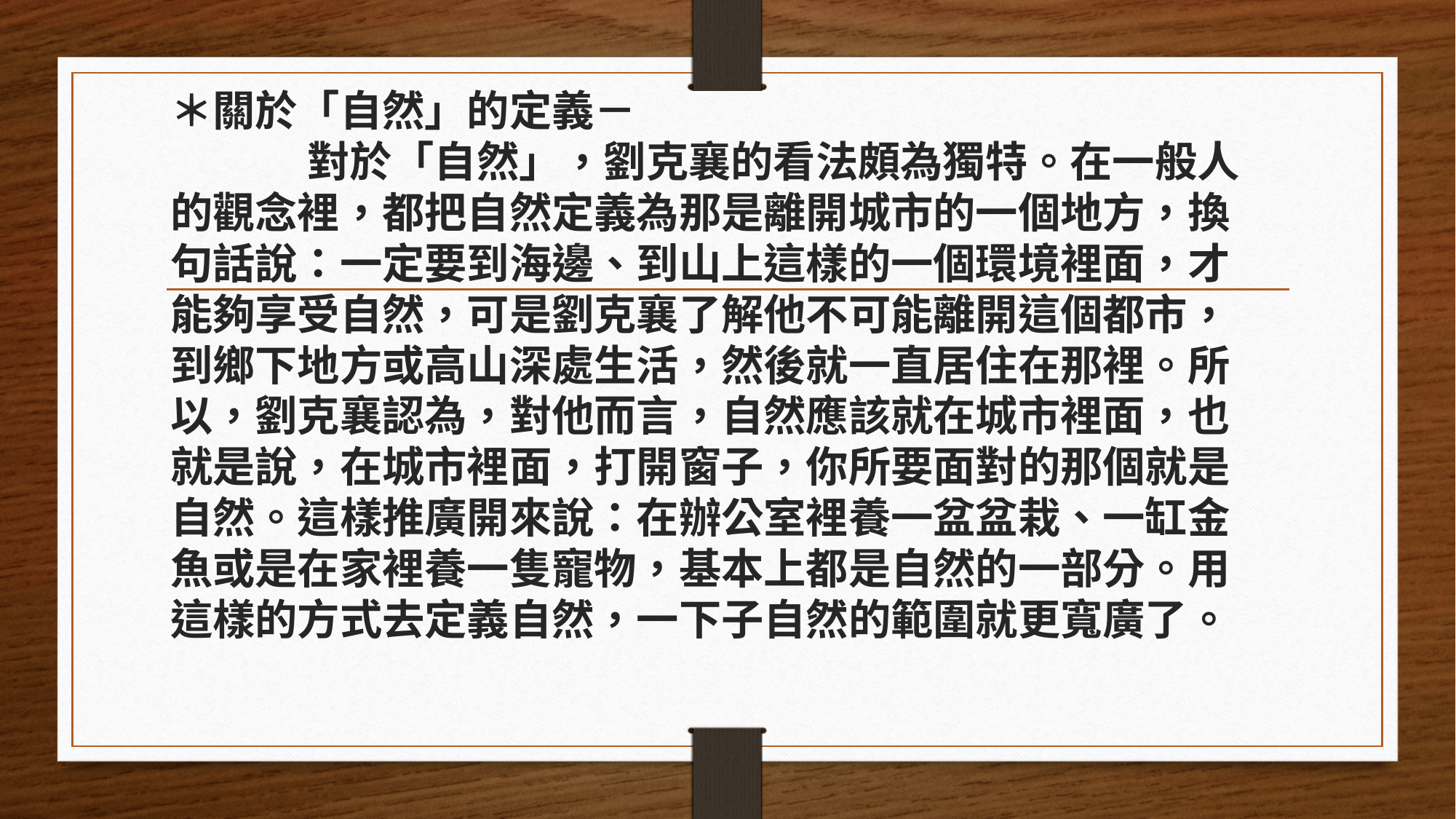

＊關於「自然」的定義－
　　　 對於「自然」，劉克襄的看法頗為獨特。在一般人的觀念裡，都把自然定義為那是離開城市的一個地方，換句話說：一定要到海邊、到山上這樣的一個環境裡面，才能夠享受自然，可是劉克襄了解他不可能離開這個都市，到鄉下地方或高山深處生活，然後就一直居住在那裡。所以，劉克襄認為，對他而言，自然應該就在城市裡面，也就是說，在城市裡面，打開窗子，你所要面對的那個就是自然。這樣推廣開來說：在辦公室裡養一盆盆栽、一缸金魚或是在家裡養一隻寵物，基本上都是自然的一部分。用這樣的方式去定義自然，一下子自然的範圍就更寬廣了。